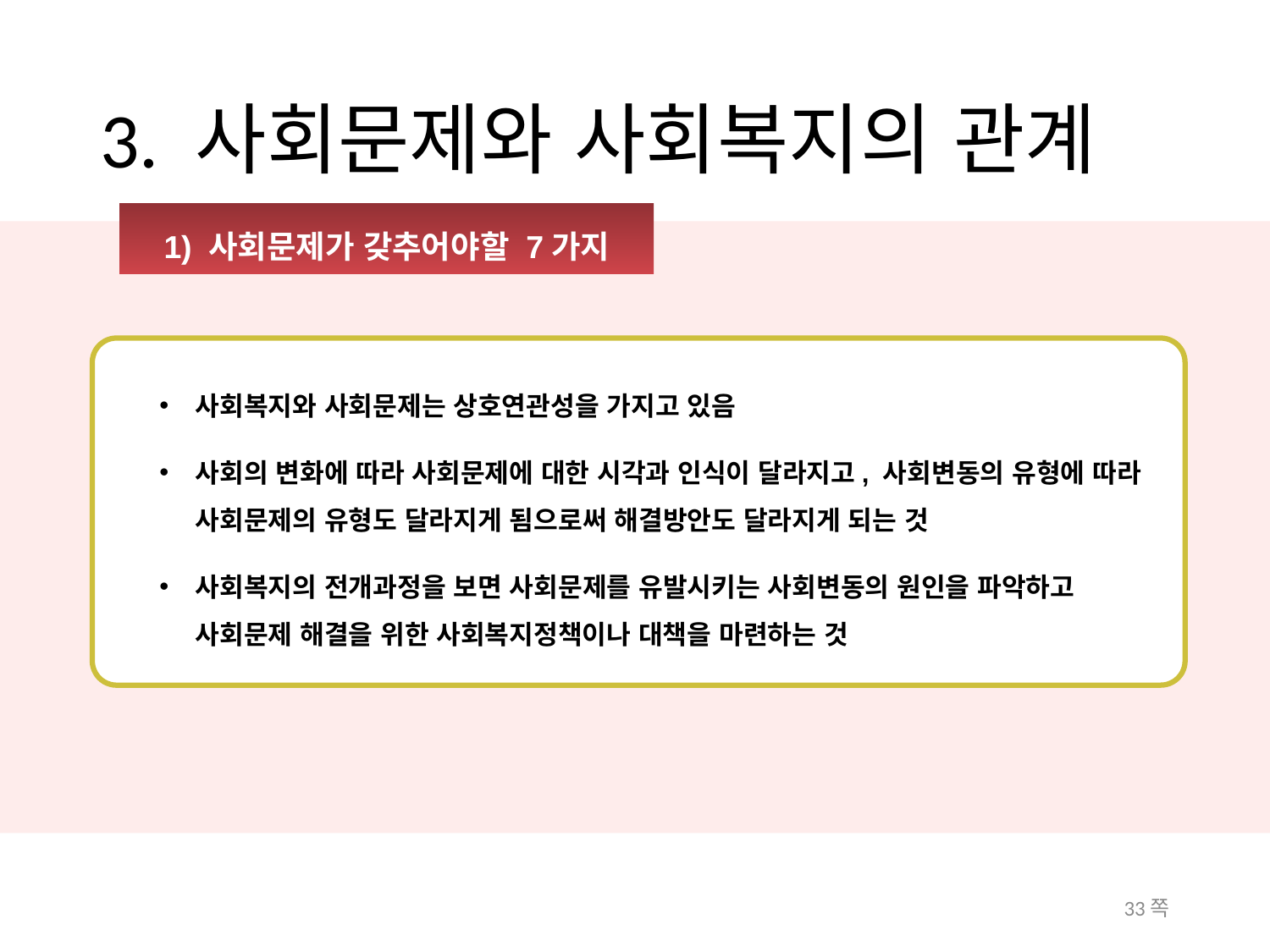

# 3. 사회문제와 사회복지의 관계
1) 사회문제가 갖추어야할 7가지

사회복지와 사회문제는 상호연관성을 가지고 있음

사회의 변화에 따라 사회문제에 대한 시각과 인식이 달라지고, 사회변동의 유형에 따라 사회문제의 유형도 달라지게 됨으로써 해결방안도 달라지게 되는 것

사회복지의 전개과정을 보면 사회문제를 유발시키는 사회변동의 원인을 파악하고 사회문제 해결을 위한 사회복지정책이나 대책을 마련하는 것
33쪽